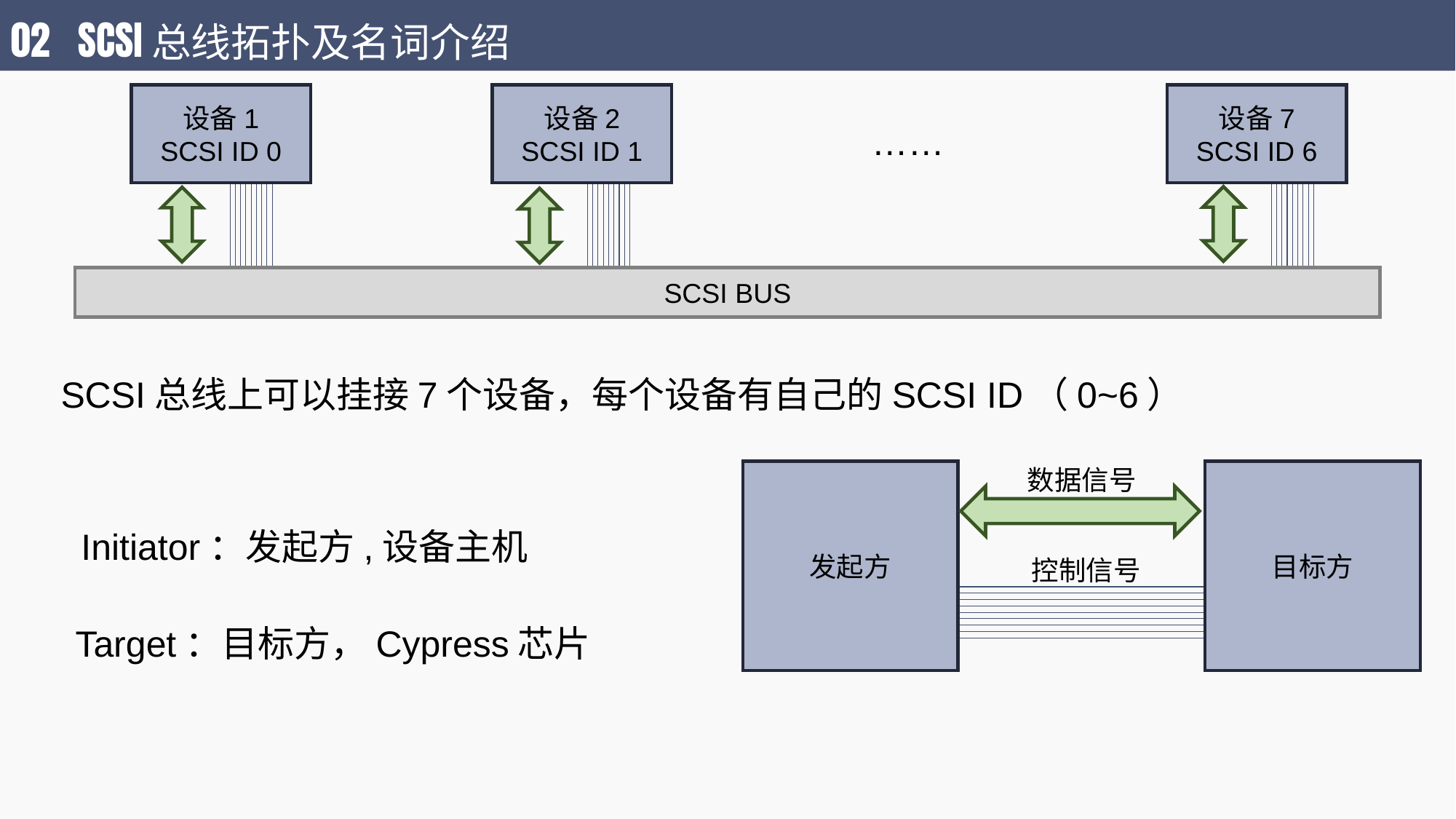

02   SCSI总线拓扑及名词介绍

设备1
SCSI ID 0
设备2
SCSI ID 1
设备7
SCSI ID 6
……

SCSI BUS
SCSI总线上可以挂接7个设备，每个设备有自己的SCSI ID（0~6）
数据信号

目标方
发起方
控制信号
Initiator：发起方,设备主机
Target：目标方，Cypress芯片